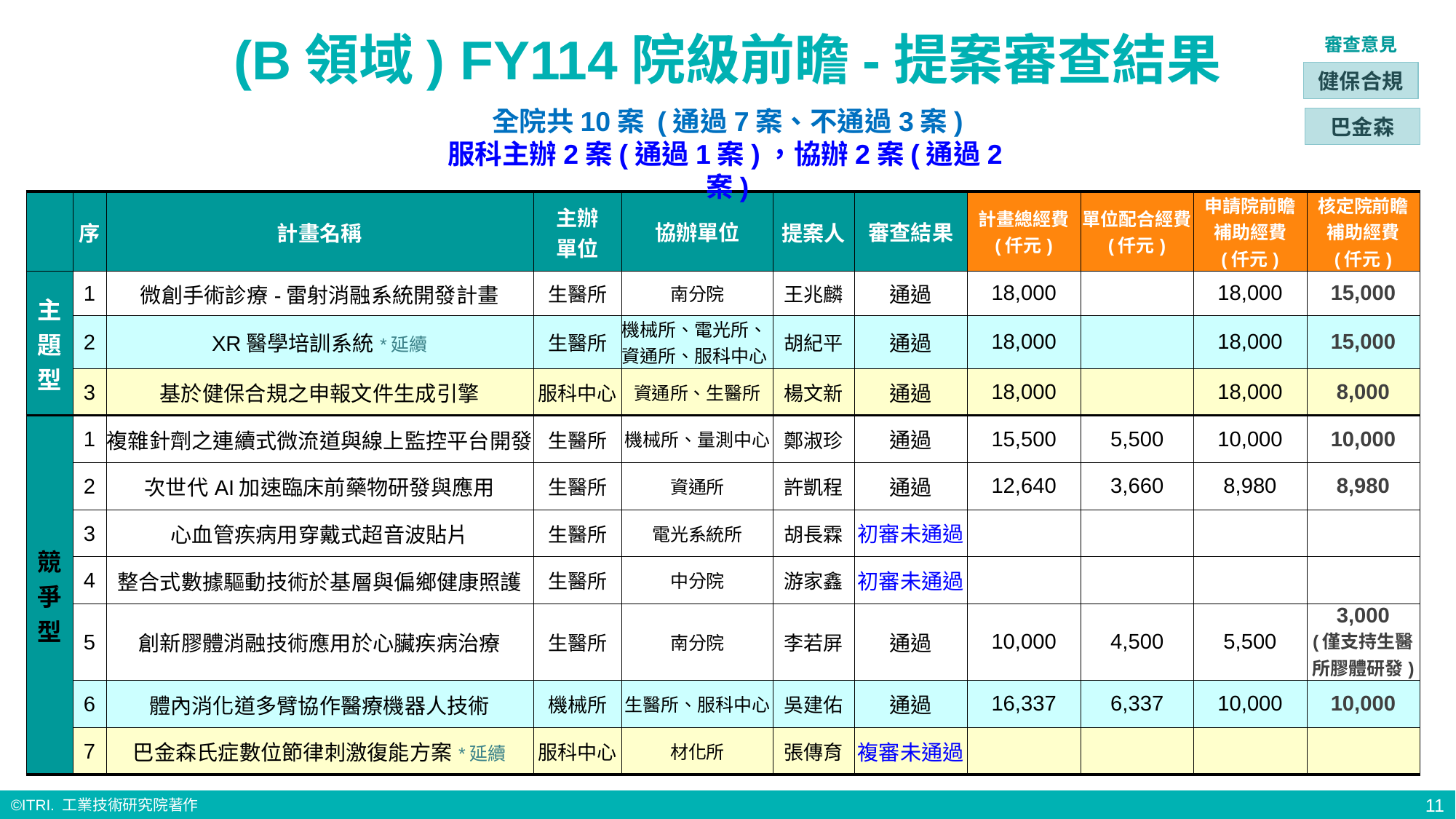

# (B領域) FY114院級前瞻-提案審查結果
審查意見
健保合規
全院共10案 (通過7案、不通過3案)
服科主辦2案(通過1案)，協辦2案(通過2案)
巴金森
|  | 序 | 計畫名稱 | 主辦 單位 | 協辦單位 | 提案人 | 審查結果 | 計畫總經費 (仟元) | 單位配合經費 (仟元) | 申請院前瞻 補助經費 (仟元) | 核定院前瞻 補助經費 (仟元) |
| --- | --- | --- | --- | --- | --- | --- | --- | --- | --- | --- |
| 主 題 型 | 1 | 微創手術診療-雷射消融系統開發計畫 | 生醫所 | 南分院 | 王兆麟 | 通過 | 18,000 |  | 18,000 | 15,000 |
|  | 2 | XR醫學培訓系統\*延續 | 生醫所 | 機械所、電光所、資通所、服科中心 | 胡紀平 | 通過 | 18,000 |  | 18,000 | 15,000 |
|  | 3 | 基於健保合規之申報文件生成引擎 | 服科中心 | 資通所、生醫所 | 楊文新 | 通過 | 18,000 |  | 18,000 | 8,000 |
| 競 爭 型 | 1 | 複雜針劑之連續式微流道與線上監控平台開發 | 生醫所 | 機械所、量測中心 | 鄭淑珍 | 通過 | 15,500 | 5,500 | 10,000 | 10,000 |
|  | 2 | 次世代AI加速臨床前藥物研發與應用 | 生醫所 | 資通所 | 許凱程 | 通過 | 12,640 | 3,660 | 8,980 | 8,980 |
|  | 3 | 心血管疾病用穿戴式超音波貼片 | 生醫所 | 電光系統所 | 胡長霖 | 初審未通過 |  |  |  |  |
|  | 4 | 整合式數據驅動技術於基層與偏鄉健康照護 | 生醫所 | 中分院 | 游家鑫 | 初審未通過 |  |  |  |  |
|  | 5 | 創新膠體消融技術應用於心臟疾病治療 | 生醫所 | 南分院 | 李若屏 | 通過 | 10,000 | 4,500 | 5,500 | 3,000 (僅支持生醫所膠體研發) |
|  | 6 | 體內消化道多臂協作醫療機器人技術 | 機械所 | 生醫所、服科中心 | 吳建佑 | 通過 | 16,337 | 6,337 | 10,000 | 10,000 |
|  | 7 | 巴金森氏症數位節律刺激復能方案\*延續 | 服科中心 | 材化所 | 張傳育 | 複審未通過 |  |  |  |  |
11